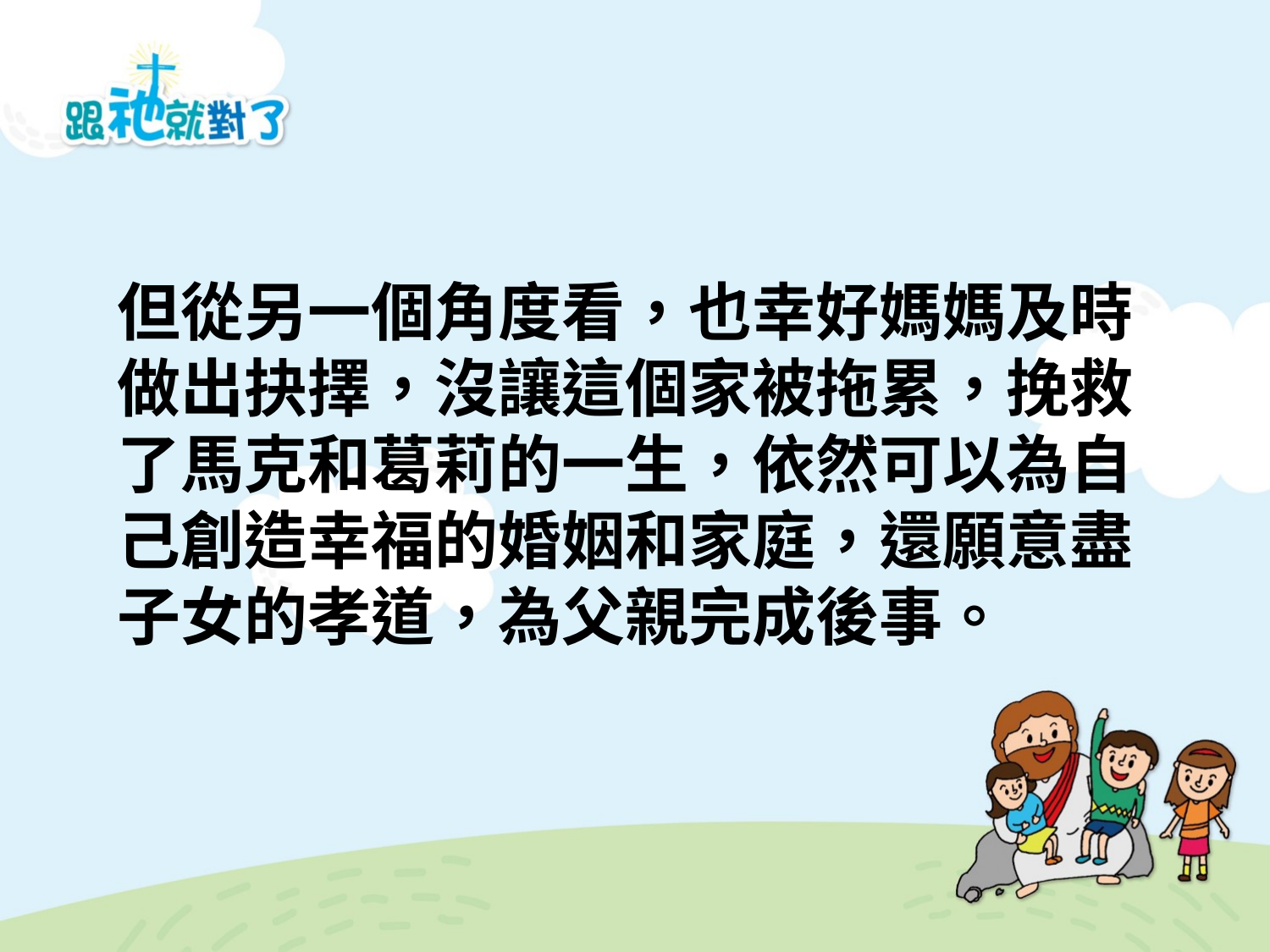

但從另一個角度看，也幸好媽媽及時做出抉擇，沒讓這個家被拖累，挽救了馬克和葛莉的一生，依然可以為自己創造幸福的婚姻和家庭，還願意盡子女的孝道，為父親完成後事。